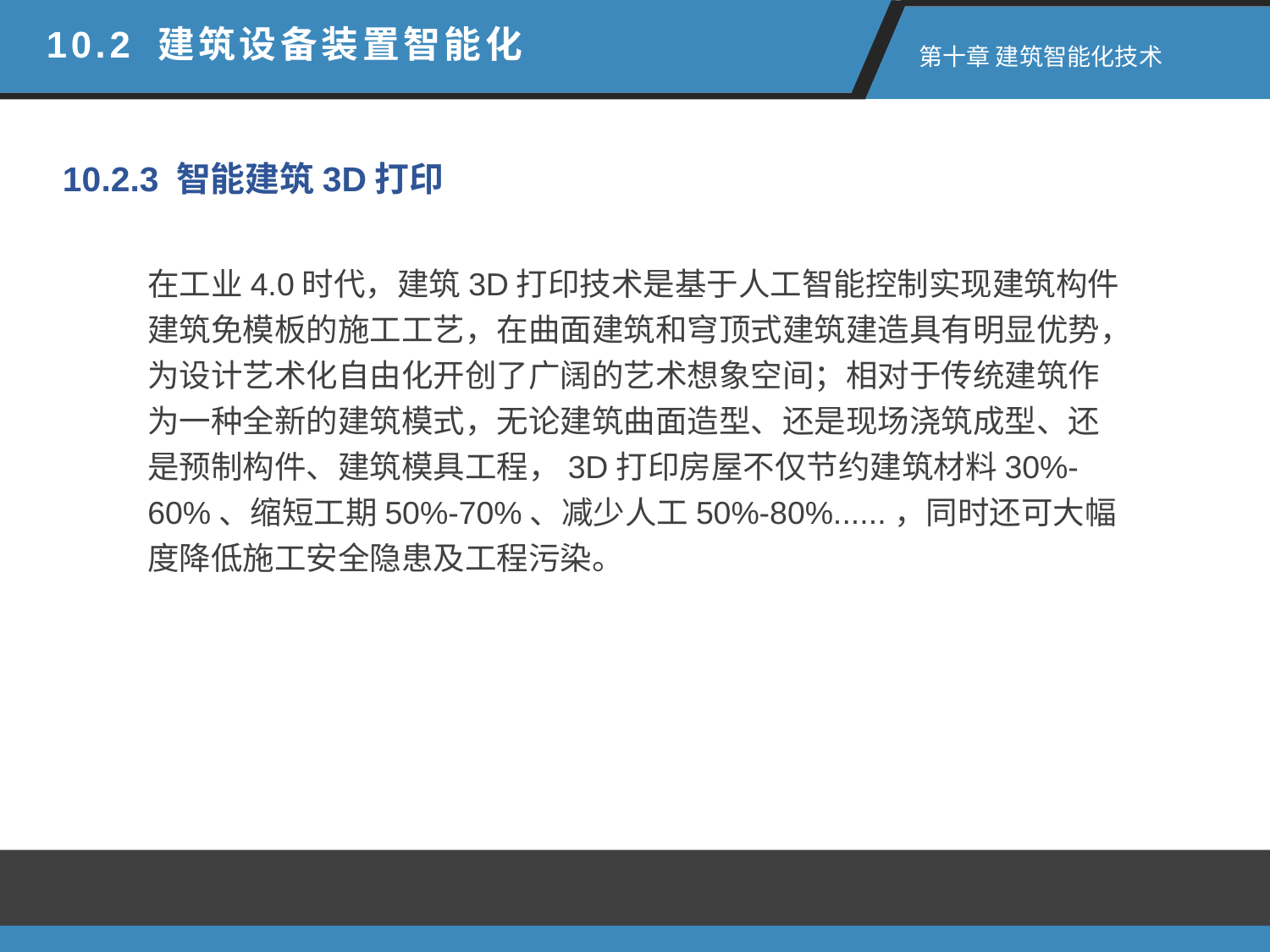

10.2 建筑设备装置智能化
第十章 建筑智能化技术
10.2.3 智能建筑3D打印
在工业4.0时代，建筑3D打印技术是基于人工智能控制实现建筑构件建筑免模板的施工工艺，在曲面建筑和穹顶式建筑建造具有明显优势，为设计艺术化自由化开创了广阔的艺术想象空间；相对于传统建筑作为一种全新的建筑模式，无论建筑曲面造型、还是现场浇筑成型、还是预制构件、建筑模具工程，3D打印房屋不仅节约建筑材料30%-60%、缩短工期50%-70%、减少人工50%-80%......，同时还可大幅度降低施工安全隐患及工程污染。